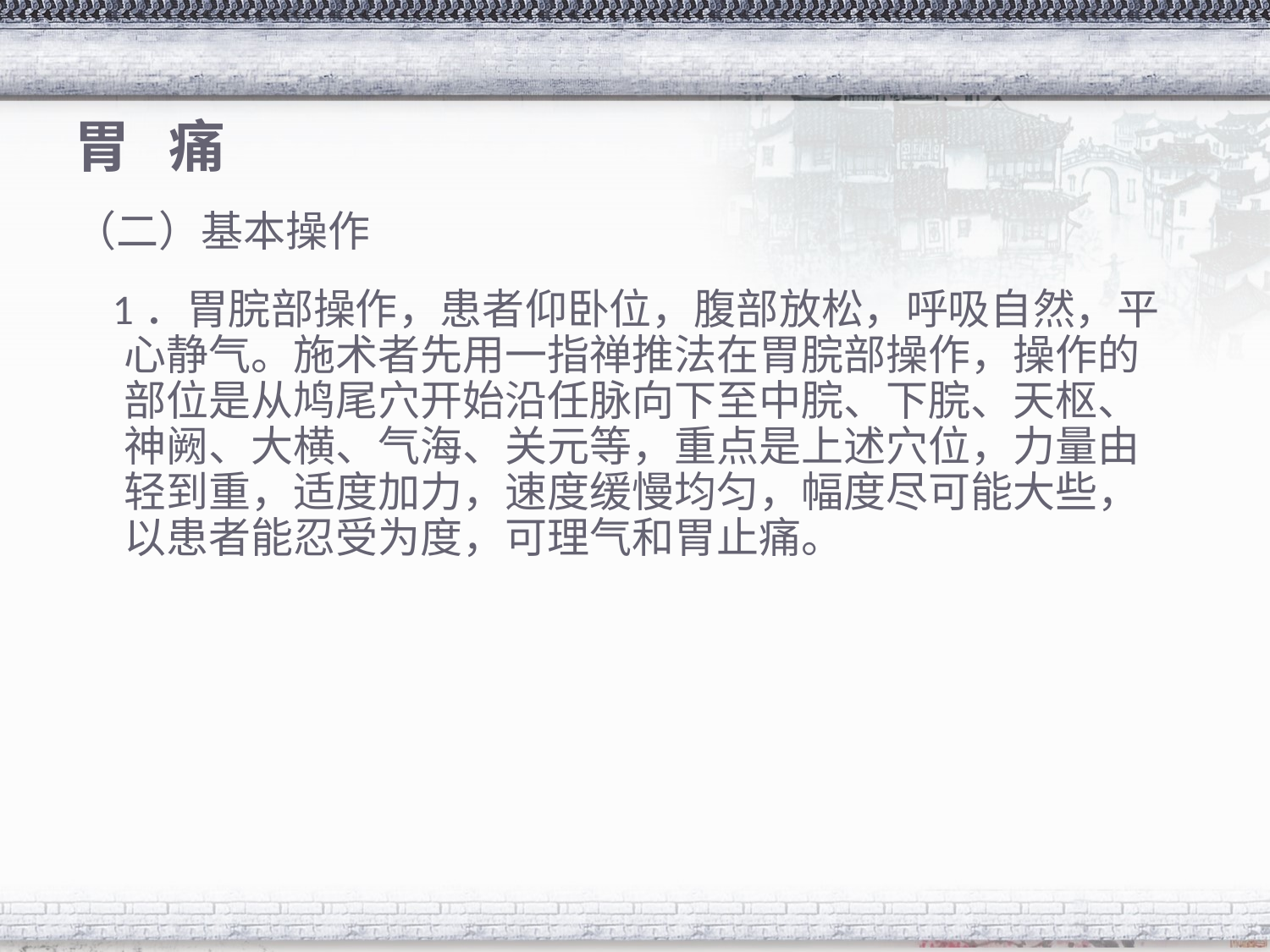

# 胃   痛
（二）基本操作
    1．胃脘部操作，患者仰卧位，腹部放松，呼吸自然，平心静气。施术者先用一指禅推法在胃脘部操作，操作的部位是从鸠尾穴开始沿任脉向下至中脘、下脘、天枢、神阙、大横、气海、关元等，重点是上述穴位，力量由轻到重，适度加力，速度缓慢均匀，幅度尽可能大些，以患者能忍受为度，可理气和胃止痛。